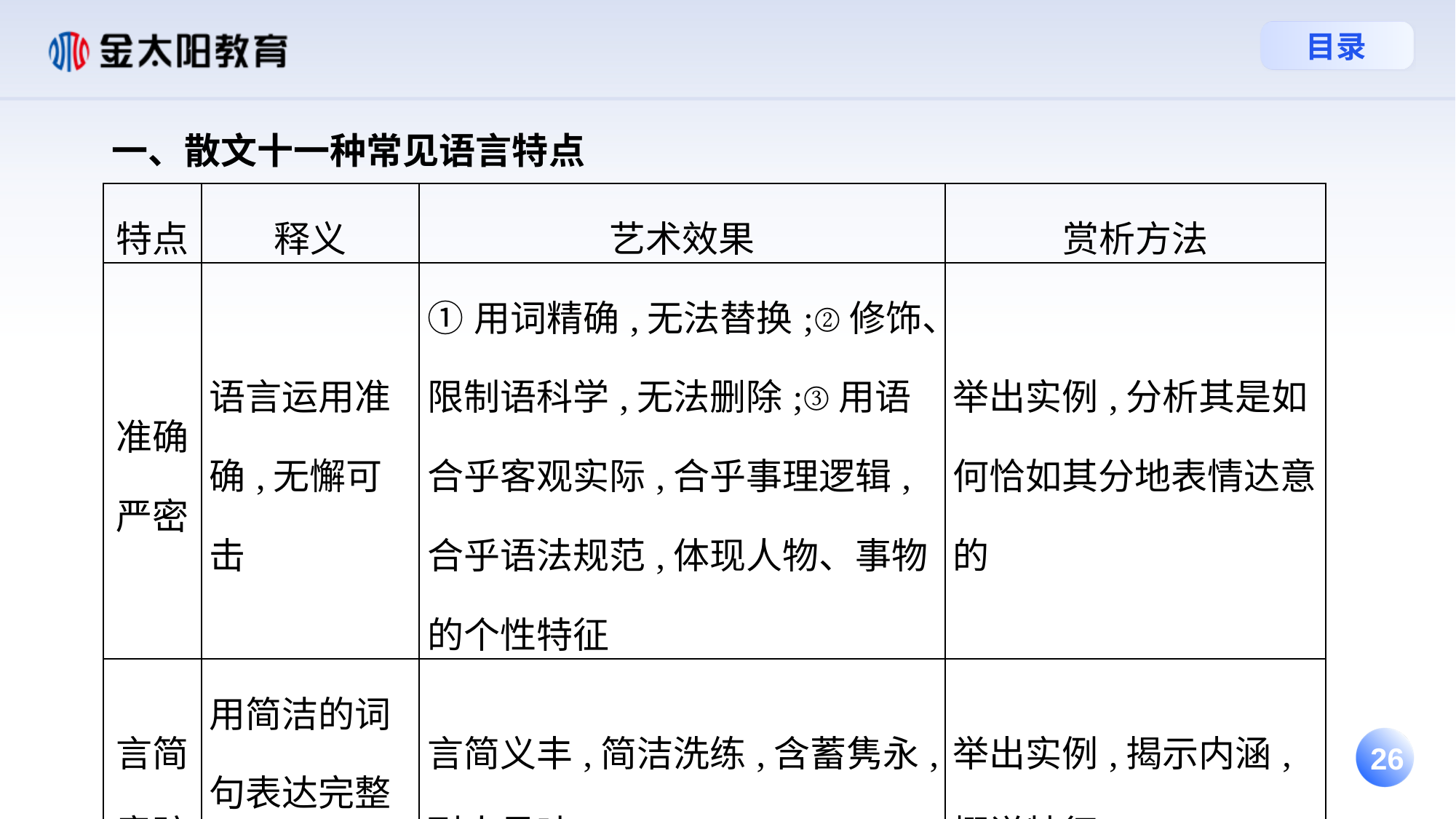

一、散文十一种常见语言特点

| 特点 | 释义 | 艺术效果 | 赏析方法 |
| --- | --- | --- | --- |
| 准确严密 | 语言运用准确,无懈可击 | ①用词精确,无法替换;②修饰、限制语科学,无法删除;③用语合乎客观实际,合乎事理逻辑,合乎语法规范,体现人物、事物的个性特征 | 举出实例,分析其是如何恰如其分地表情达意的 |
| 言简意赅 | 用简洁的词句表达完整的意义 | 言简义丰,简洁洗练,含蓄隽永,耐人寻味 | 举出实例,揭示内涵,概说特征 |